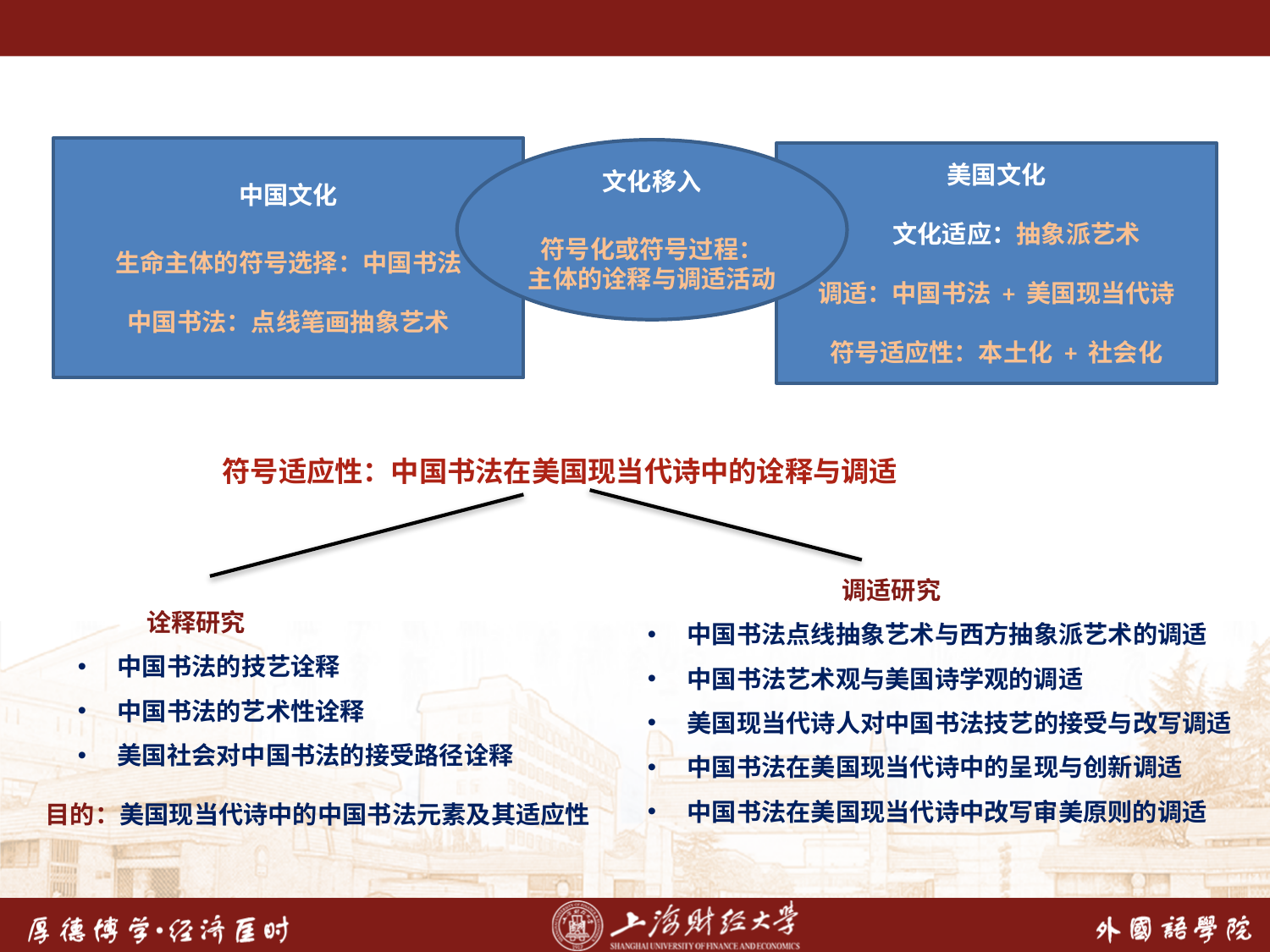

中国文化

生命主体的符号选择：中国书法

中国书法：点线笔画抽象艺术
文化移入

符号化或符号过程：
主体的诠释与调适活动
美国文化

      文化适应：抽象派艺术

调适：中国书法 + 美国现当代诗

符号适应性：本土化 + 社会化
符号适应性：中国书法在美国现当代诗中的诠释与调适
                                 调适研究
中国书法点线抽象艺术与西方抽象派艺术的调适
中国书法艺术观与美国诗学观的调适
美国现当代诗人对中国书法技艺的接受与改写调适
中国书法在美国现当代诗中的呈现与创新调适
中国书法在美国现当代诗中改写审美原则的调适
           诠释研究
中国书法的技艺诠释
中国书法的艺术性诠释
美国社会对中国书法的接受路径诠释
目的：美国现当代诗中的中国书法元素及其适应性